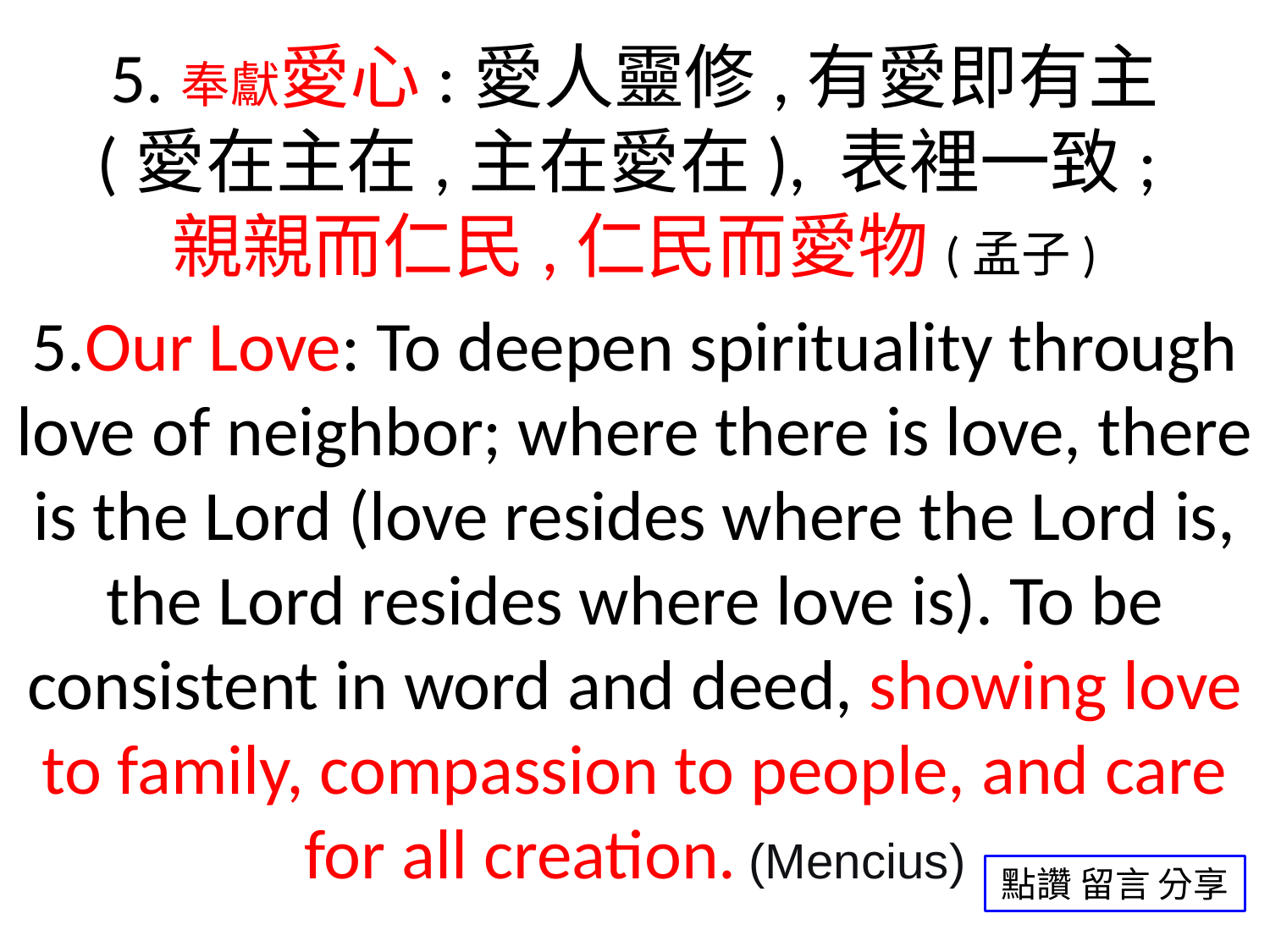

5.奉獻愛心:愛人靈修,有愛即有主
(愛在主在,主在愛在), 表裡一致;
親親而仁民,仁民而愛物(孟子)
5.Our Love: To deepen spirituality through love of neighbor; where there is love, there is the Lord (love resides where the Lord is, the Lord resides where love is). To be consistent in word and deed, showing love to family, compassion to people, and care for all creation. (Mencius)
點讚 留言 分享